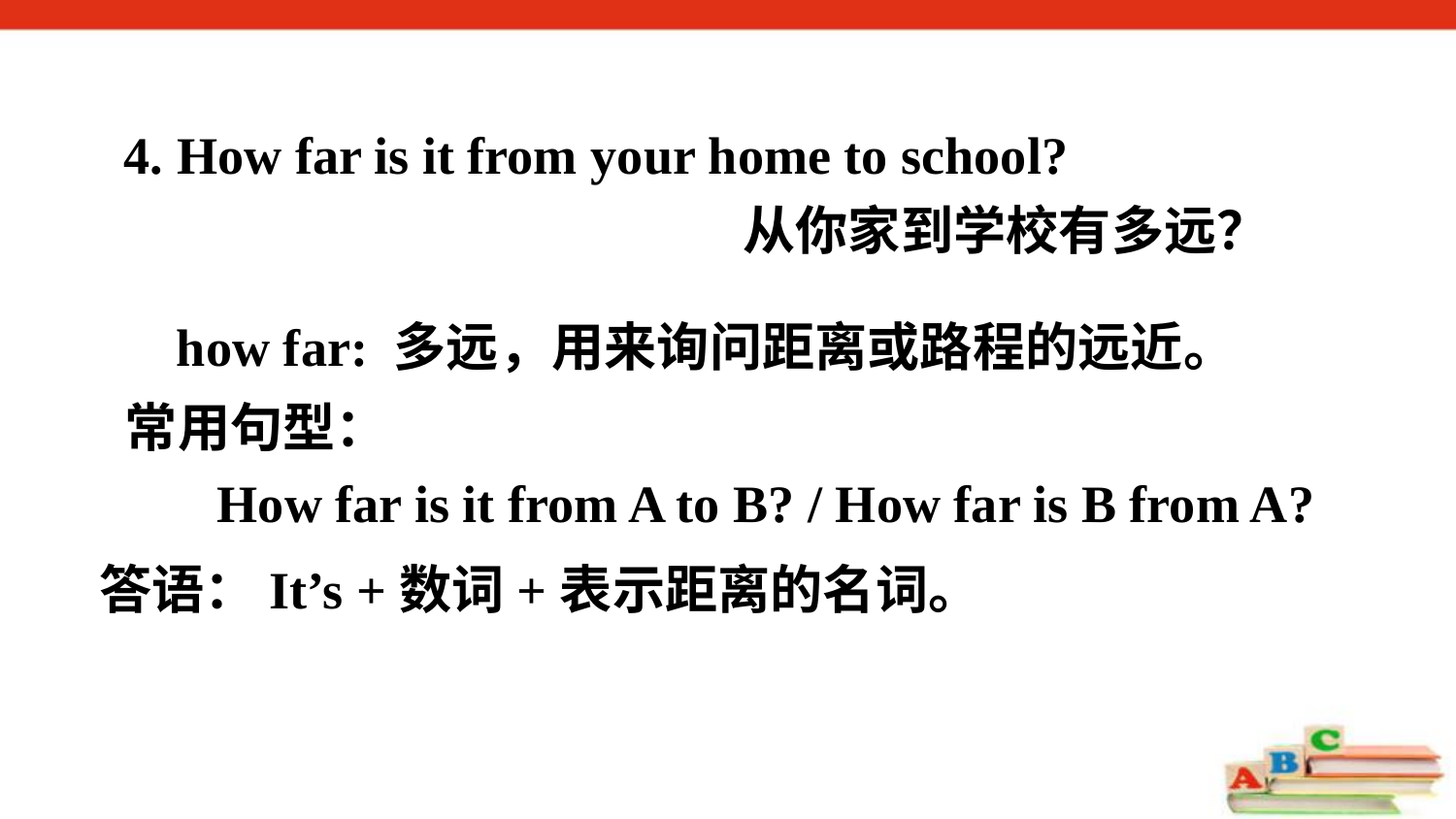

4. How far is it from your home to school?
                                                   从你家到学校有多远？
how far: 多远，用来询问距离或路程的远近。
常用句型：
       How far is it from A to B? / How far is B from A?
答语：It’s +数词+表示距离的名词。